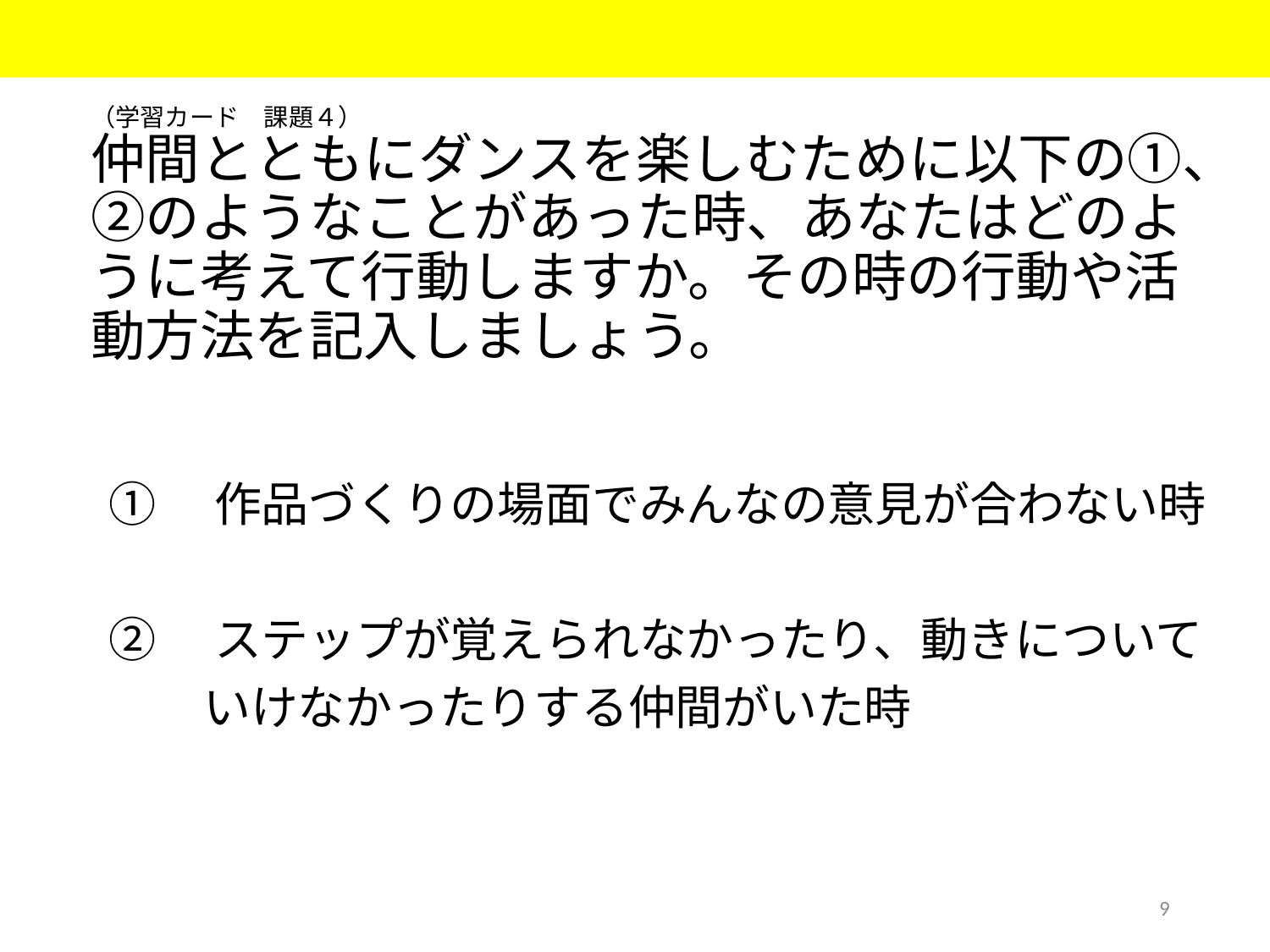

# （学習カード　課題４） 仲間とともにダンスを楽しむために以下の①、②のようなことがあった時、あなたはどのように考えて行動しますか。その時の行動や活動方法を記入しましょう。

①　作品づくりの場面でみんなの意見が合わない時

②　ステップが覚えられなかったり、動きについて
　　いけなかったりする仲間がいた時

9